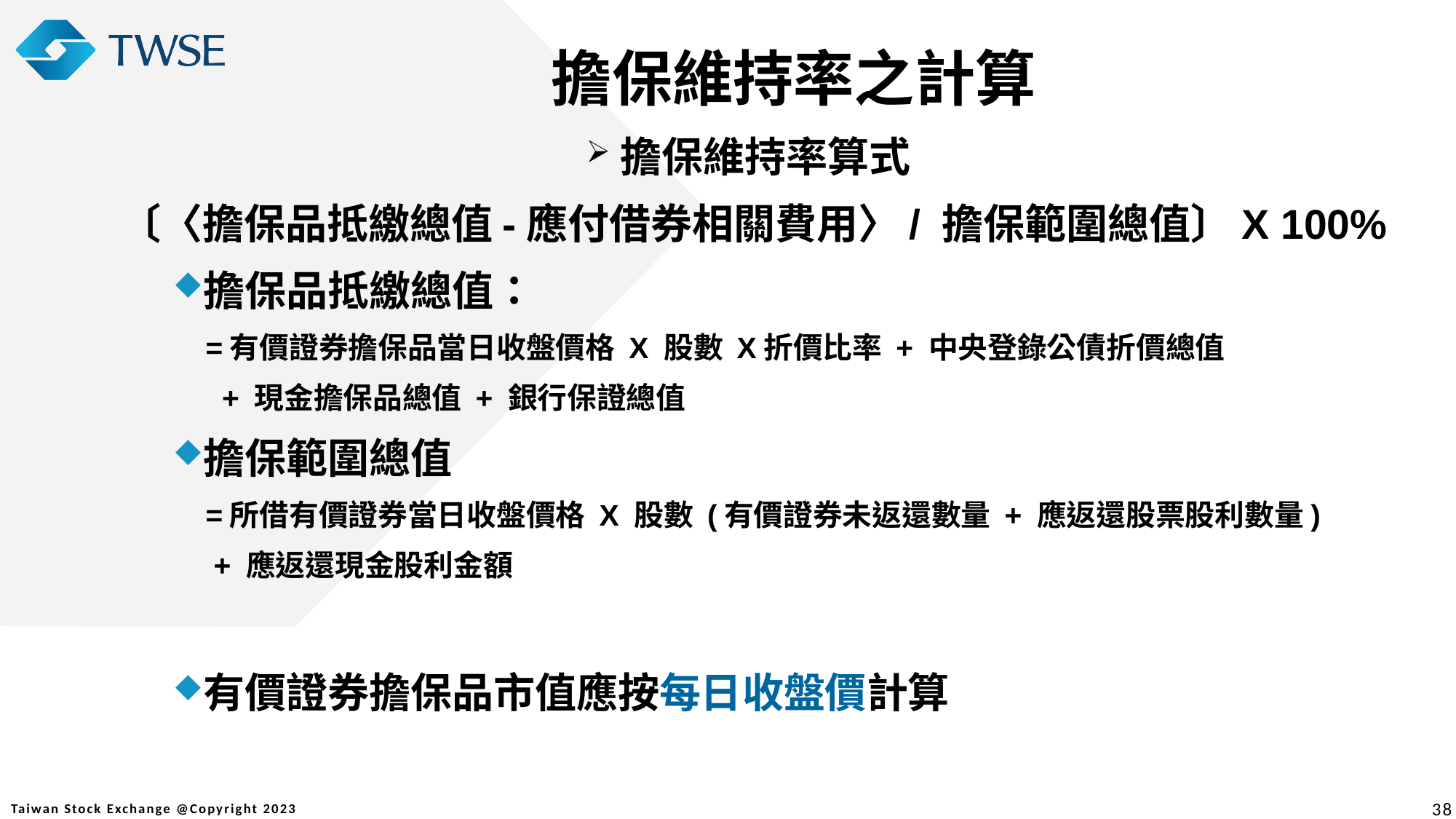

擔保維持率之計算
擔保維持率算式
〔〈擔保品抵繳總值-應付借券相關費用〉/ 擔保範圍總值〕X 100%
擔保品抵繳總值：
    =有價證券擔保品當日收盤價格 X 股數 X折價比率 + 中央登錄公債折價總值
      + 現金擔保品總值 + 銀行保證總值
擔保範圍總值
    =所借有價證券當日收盤價格 X 股數 (有價證券未返還數量 + 應返還股票股利數量)
     + 應返還現金股利金額

有價證券擔保品市值應按每日收盤價計算

38